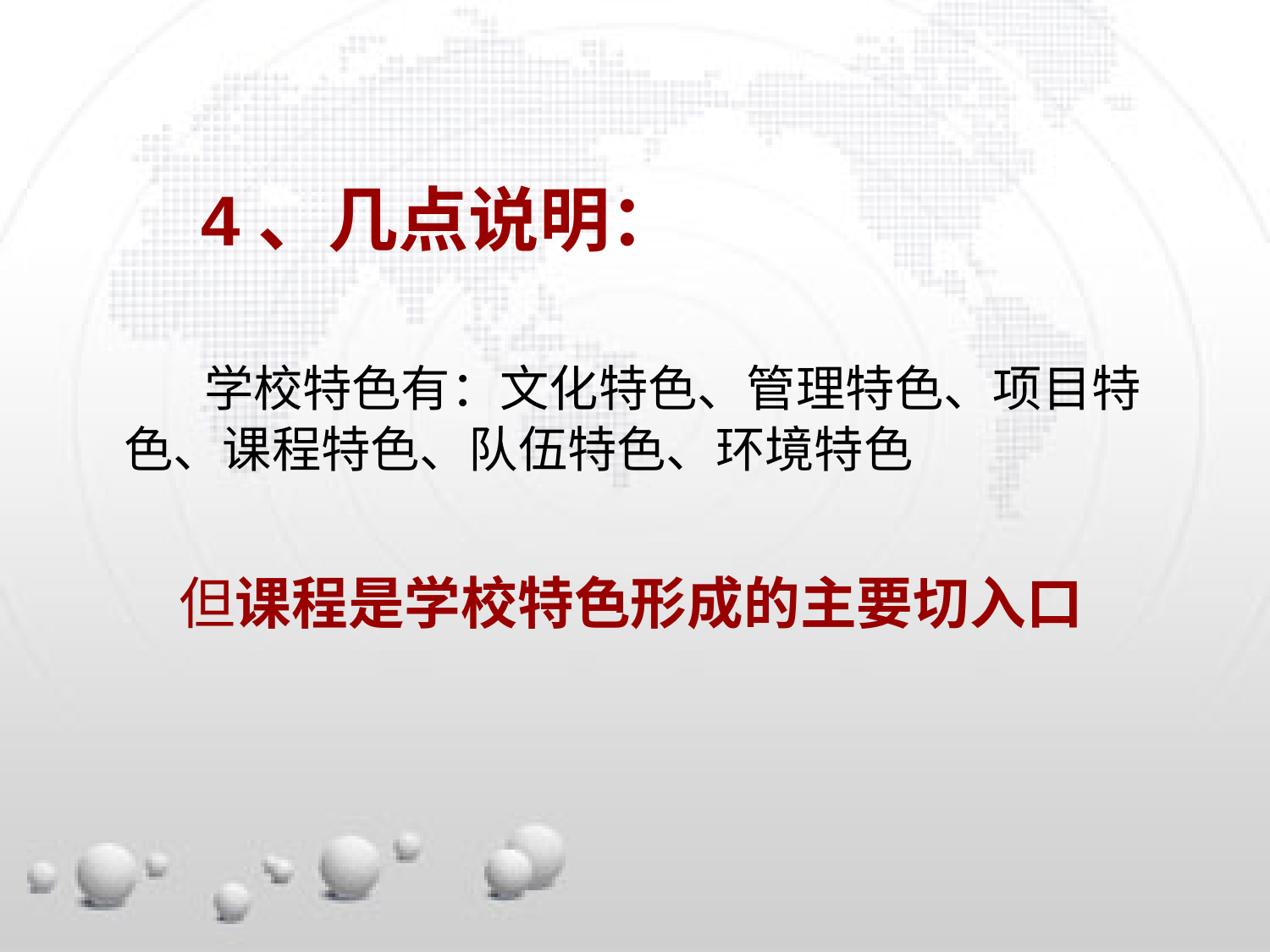

4、几点说明：

         学校特色有：文化特色、管理特色、项目特色、课程特色、队伍特色、环境特色

       但课程是学校特色形成的主要切入口